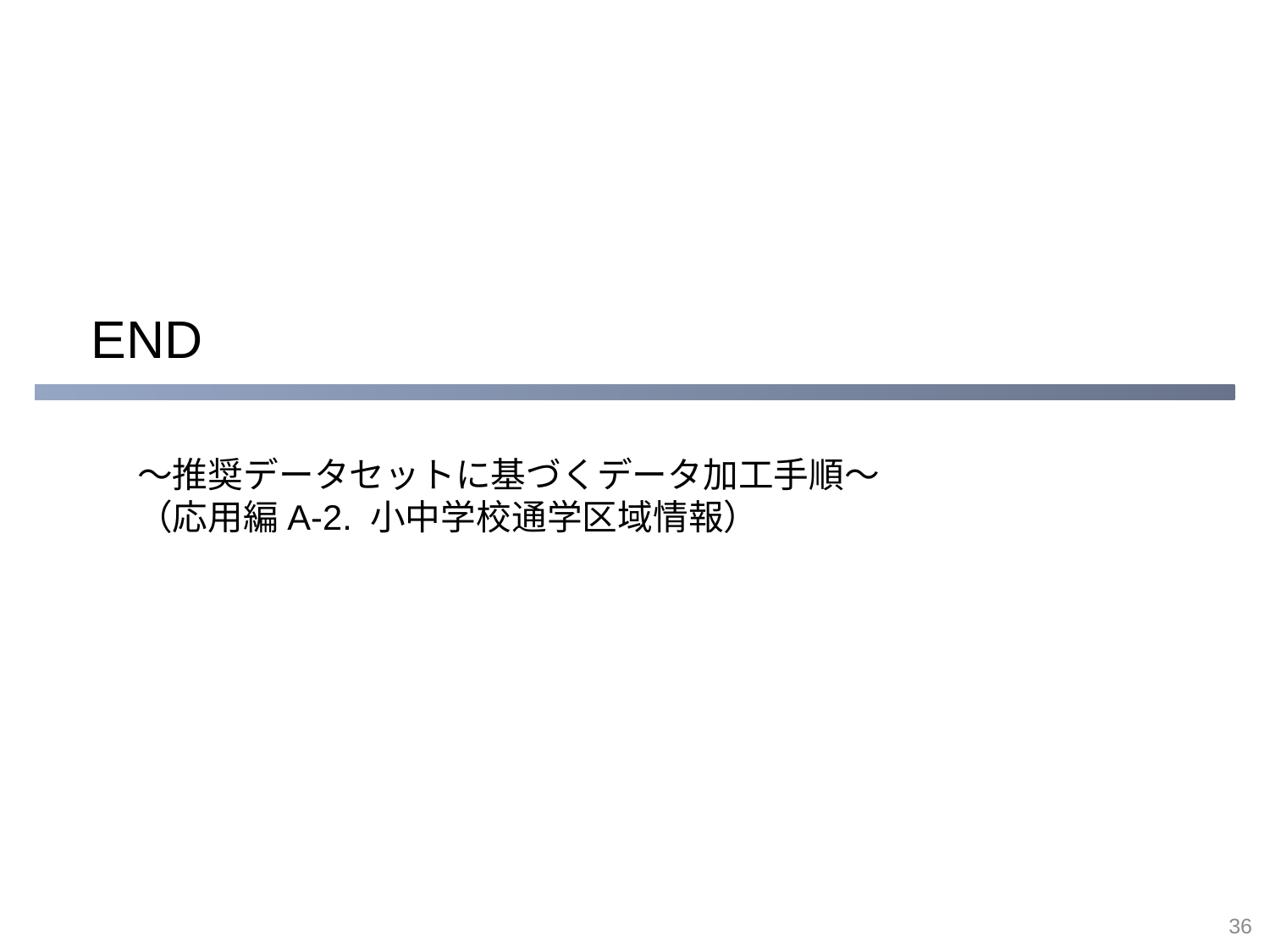

END

～推奨データセットに基づくデータ加工手順～
（応用編A-2. 小中学校通学区域情報）
36